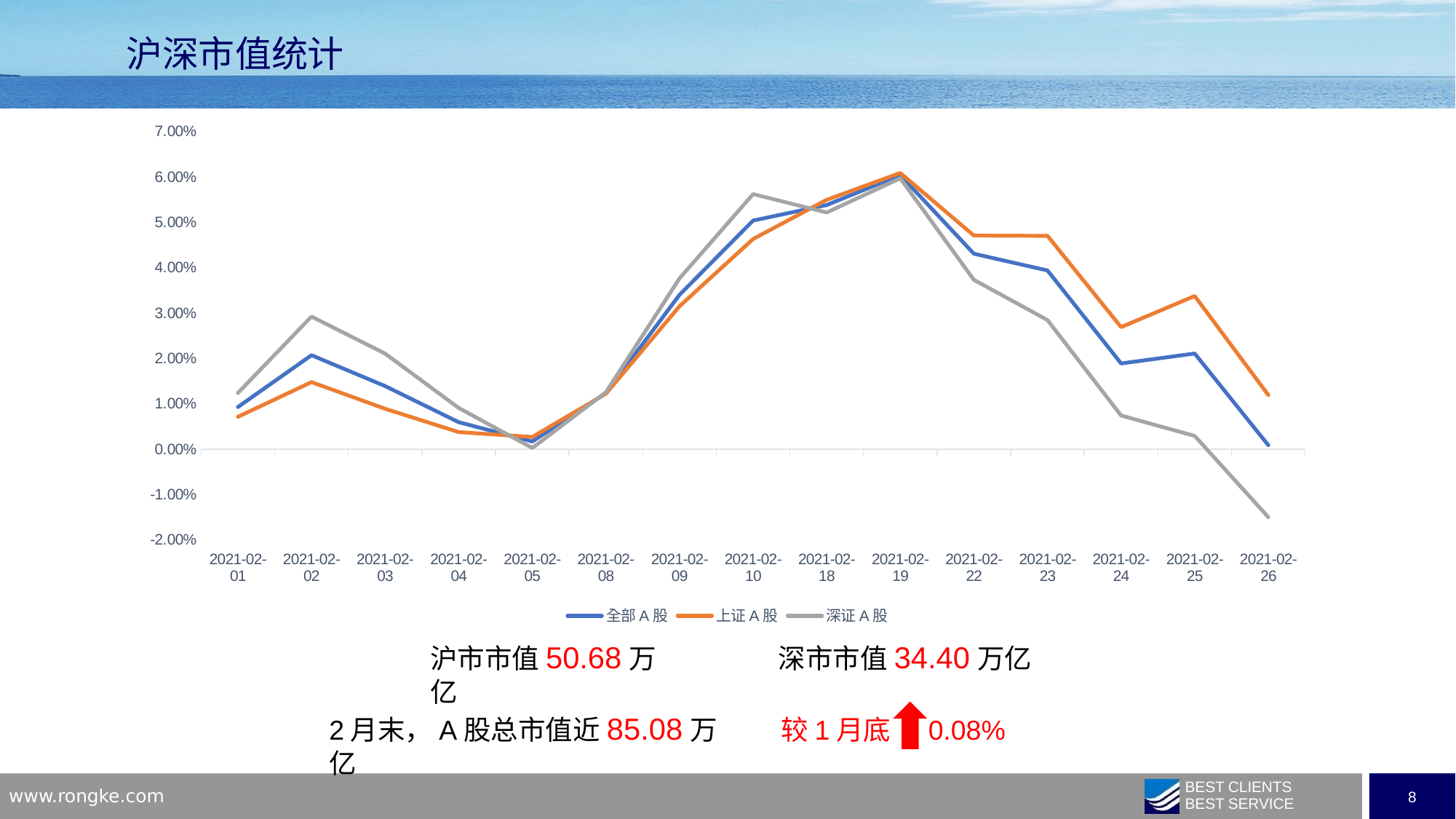

沪深市值统计

### Chart

| Category | 全部A股 | 上证A股 | 深证A股 |
|---|---|---|---|
| 44228 | 0.009276963631509538 | 0.007119959251939978 | 0.012370698948373393 |
| 44229 | 0.020716281986315588 | 0.014774973238827593 | 0.02923774669662449 |
| 44230 | 0.013909187487864072 | 0.008906776191236032 | 0.021084015988180216 |
| 44231 | 0.005944841145716584 | 0.003758847940726451 | 0.0090801543814083 |
| 44232 | 0.0016880523890943078 | 0.002684587088387147 | 0.0002587485717926441 |
| 44235 | 0.012361385013859305 | 0.012227628832737869 | 0.0125532280278573 |
| 44236 | 0.03403909788472137 | 0.031516722054471424 | 0.03765687597657896 |
| 44237 | 0.05040112365895788 | 0.04633426339047131 | 0.05623411563640923 |
| 44245 | 0.053826741919857035 | 0.05497386160447992 | 0.05218145797208651 |
| 44246 | 0.06041549600287599 | 0.06089718509343567 | 0.05972462186032779 |
| 44249 | 0.04308575326605624 | 0.04709680850942721 | 0.03733280098564795 |
| 44250 | 0.03940220637703762 | 0.047031316335944595 | 0.02845997225843777 |
| 44251 | 0.018899650027152326 | 0.026909403450338543 | 0.007411468881417305 |
| 44252 | 0.021093817451935726 | 0.03377016511561859 | 0.0029124614809445948 |
| 44253 | 0.0008664950155148343 | 0.011922285885230588 | -0.014990538467319126 |
深市市值34.40万亿
沪市市值50.68万亿

  较1月底     0.08%
2月末，A股总市值近85.08万亿